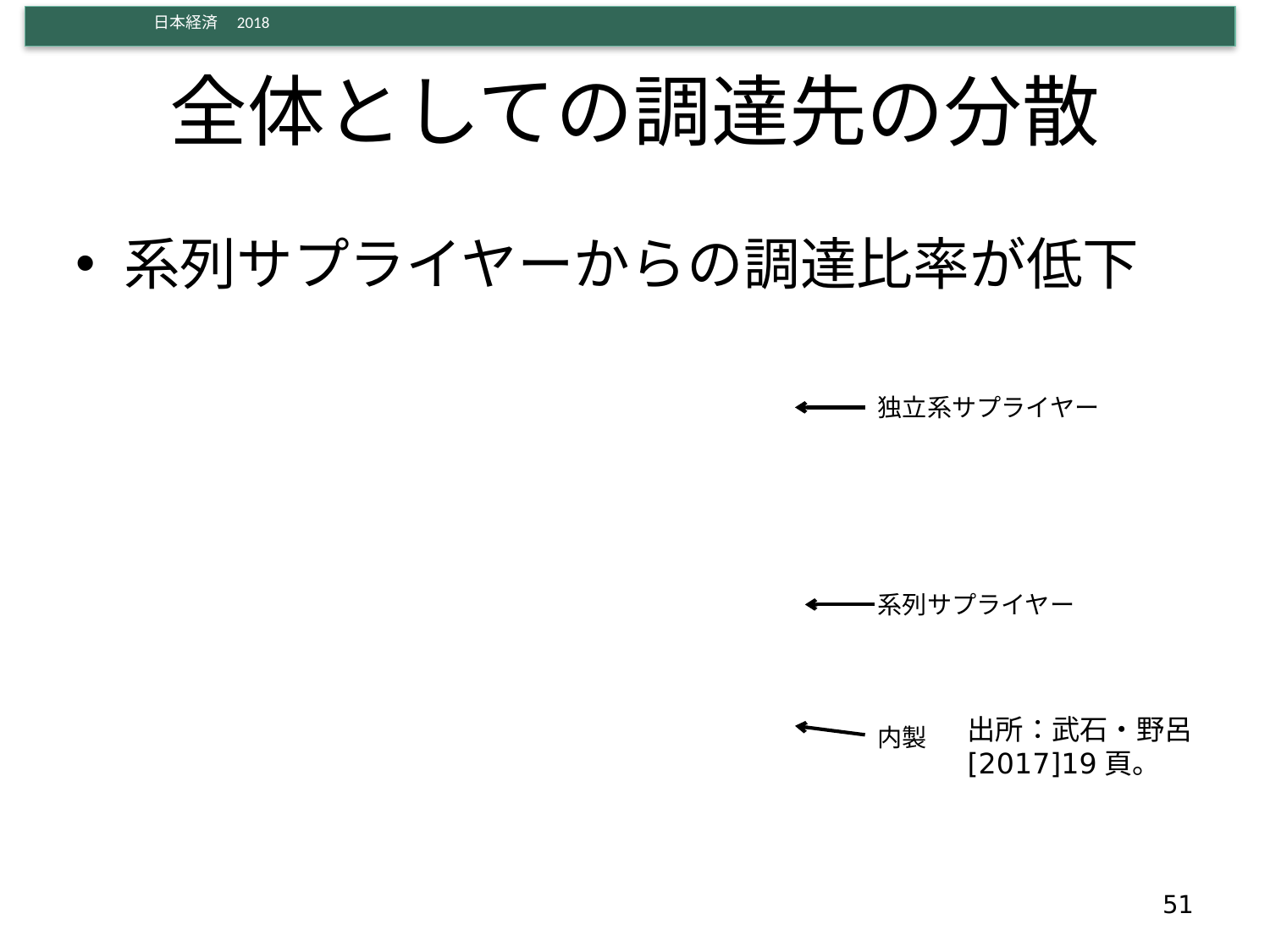

# 全体としての調達先の分散
系列サプライヤーからの調達比率が低下
独立系サプライヤー
系列サプライヤー
出所：武石・野呂[2017]19頁。
内製
51